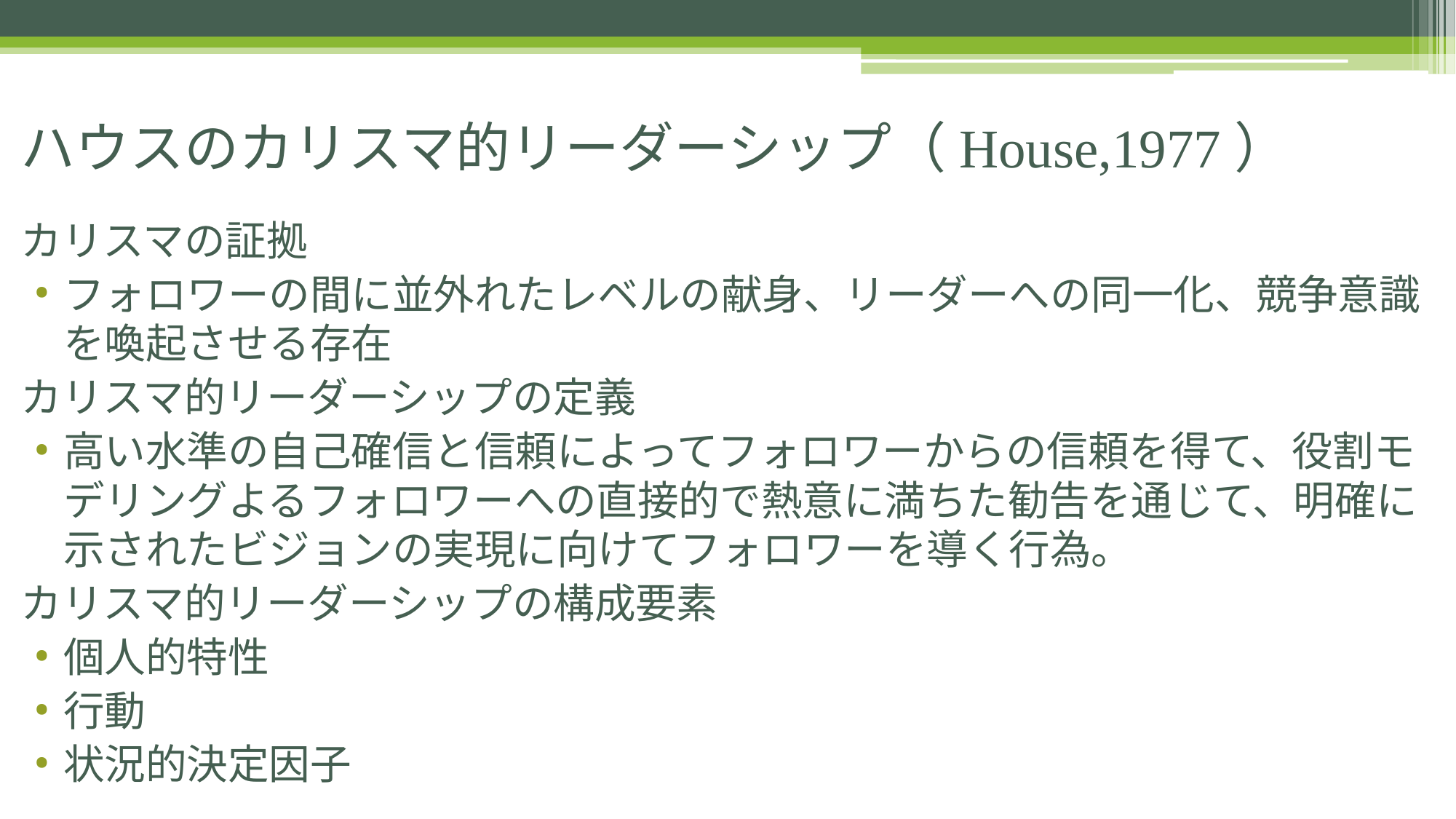

# ハウスのカリスマ的リーダーシップ（House,1977）
カリスマの証拠
フォロワーの間に並外れたレベルの献身、リーダーへの同一化、競争意識を喚起させる存在
カリスマ的リーダーシップの定義
高い水準の自己確信と信頼によってフォロワーからの信頼を得て、役割モデリングよるフォロワーへの直接的で熱意に満ちた勧告を通じて、明確に示されたビジョンの実現に向けてフォロワーを導く行為。
カリスマ的リーダーシップの構成要素
個人的特性
行動
状況的決定因子